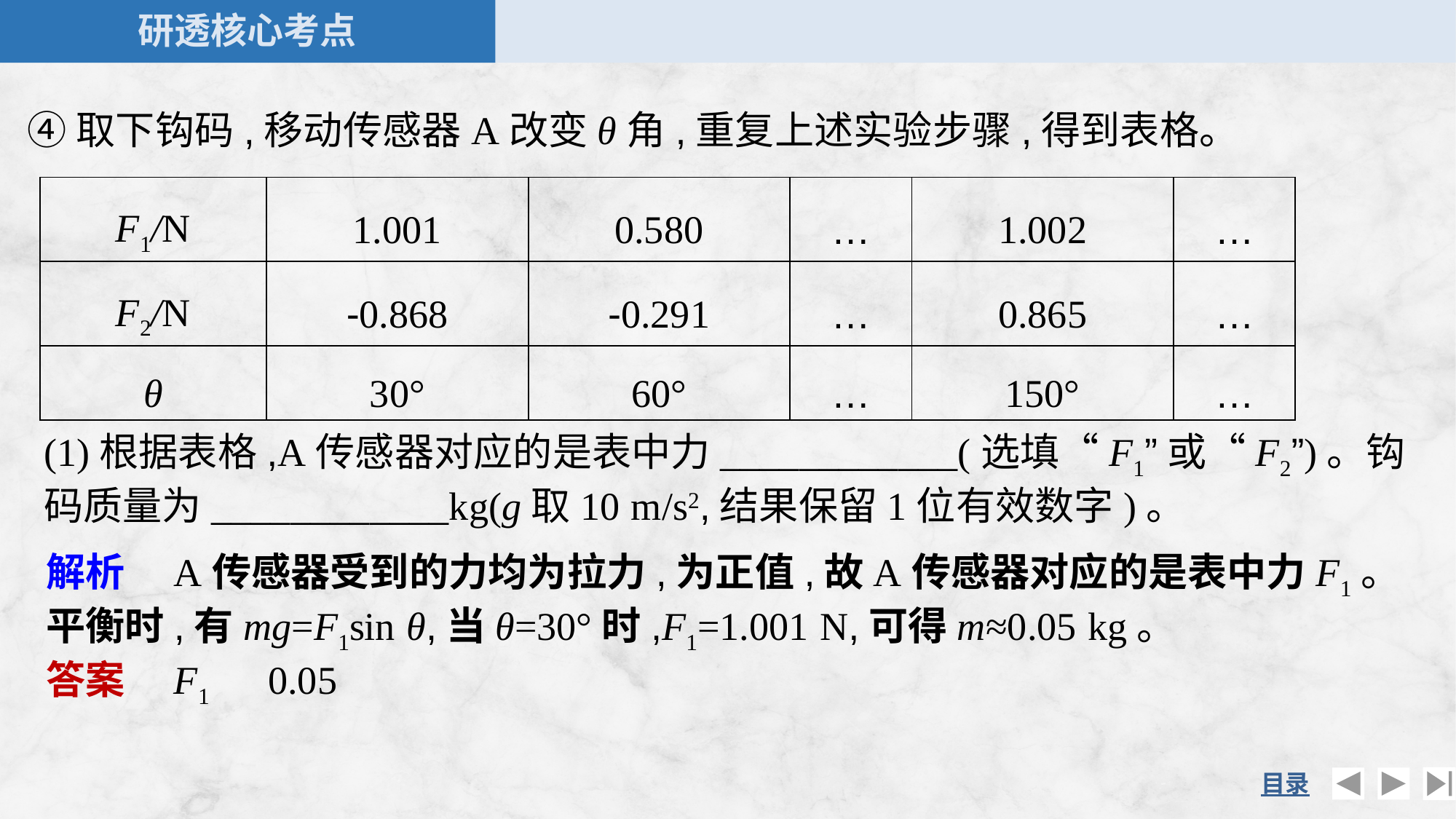

④取下钩码,移动传感器A改变θ角,重复上述实验步骤,得到表格。
| F1/N | 1.001 | 0.580 | … | 1.002 | … |
| --- | --- | --- | --- | --- | --- |
| F2/N | -0.868 | -0.291 | … | 0.865 | … |
| θ | 30° | 60° | … | 150° | … |
(1)根据表格,A传感器对应的是表中力____________(选填“F1”或“F2”)。钩码质量为____________kg(g取10 m/s2,结果保留1位有效数字)。
解析　A传感器受到的力均为拉力,为正值,故A传感器对应的是表中力F1。平衡时,有mg=F1sin θ,当θ=30°时,F1=1.001 N,可得m≈0.05 kg。
答案　F1　0.05